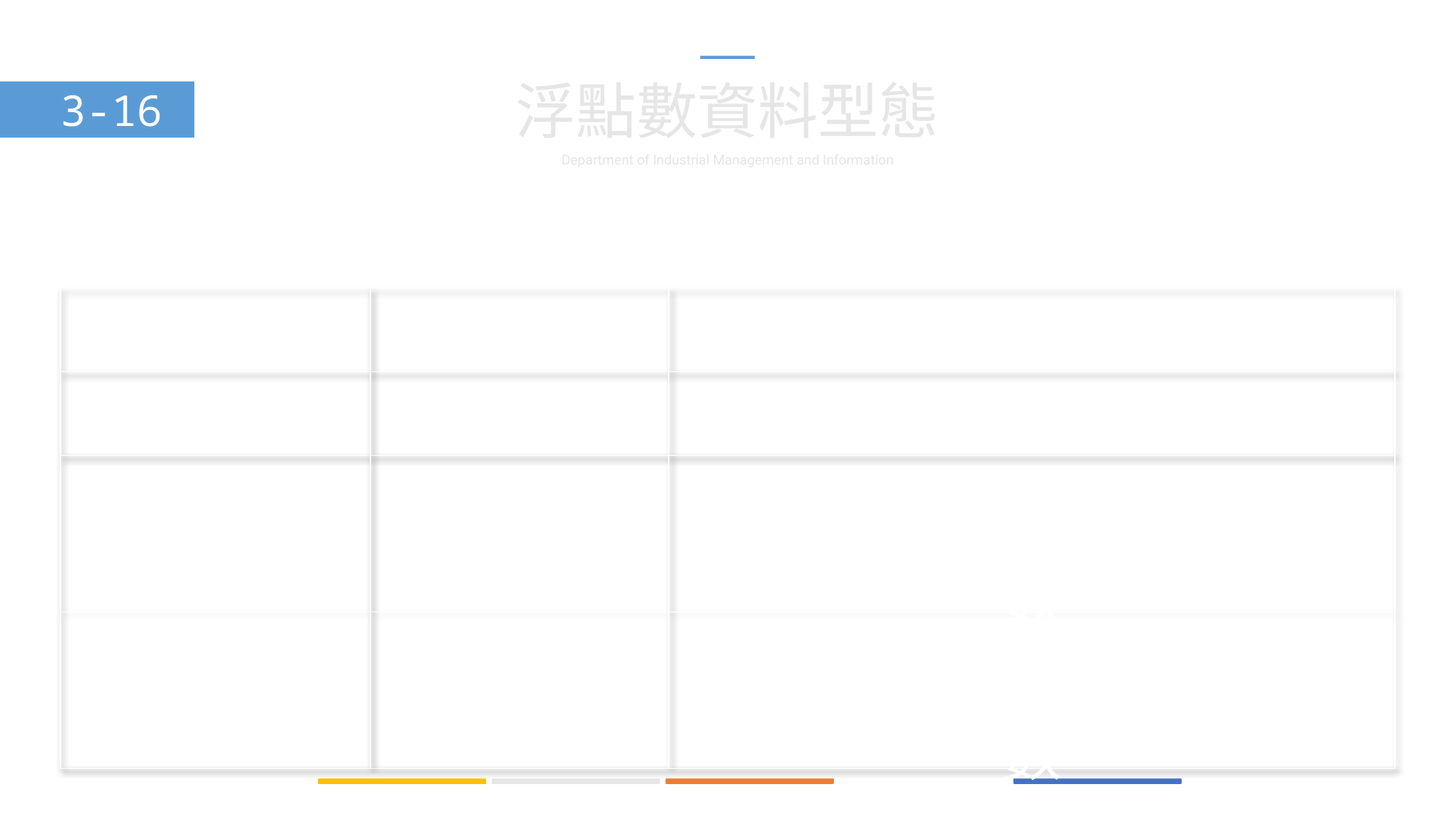

浮點數資料型態
3-16
| 浮點數值 | 十進位值 | 說明 |
| --- | --- | --- |
| 2.345 | 2.345 | 浮點數 |
| -1234 | 1234.5 | 使用e指數科學符號的點數 |
| 7E-4 | 0.0007 | 使用E指數科學符號的點數 |